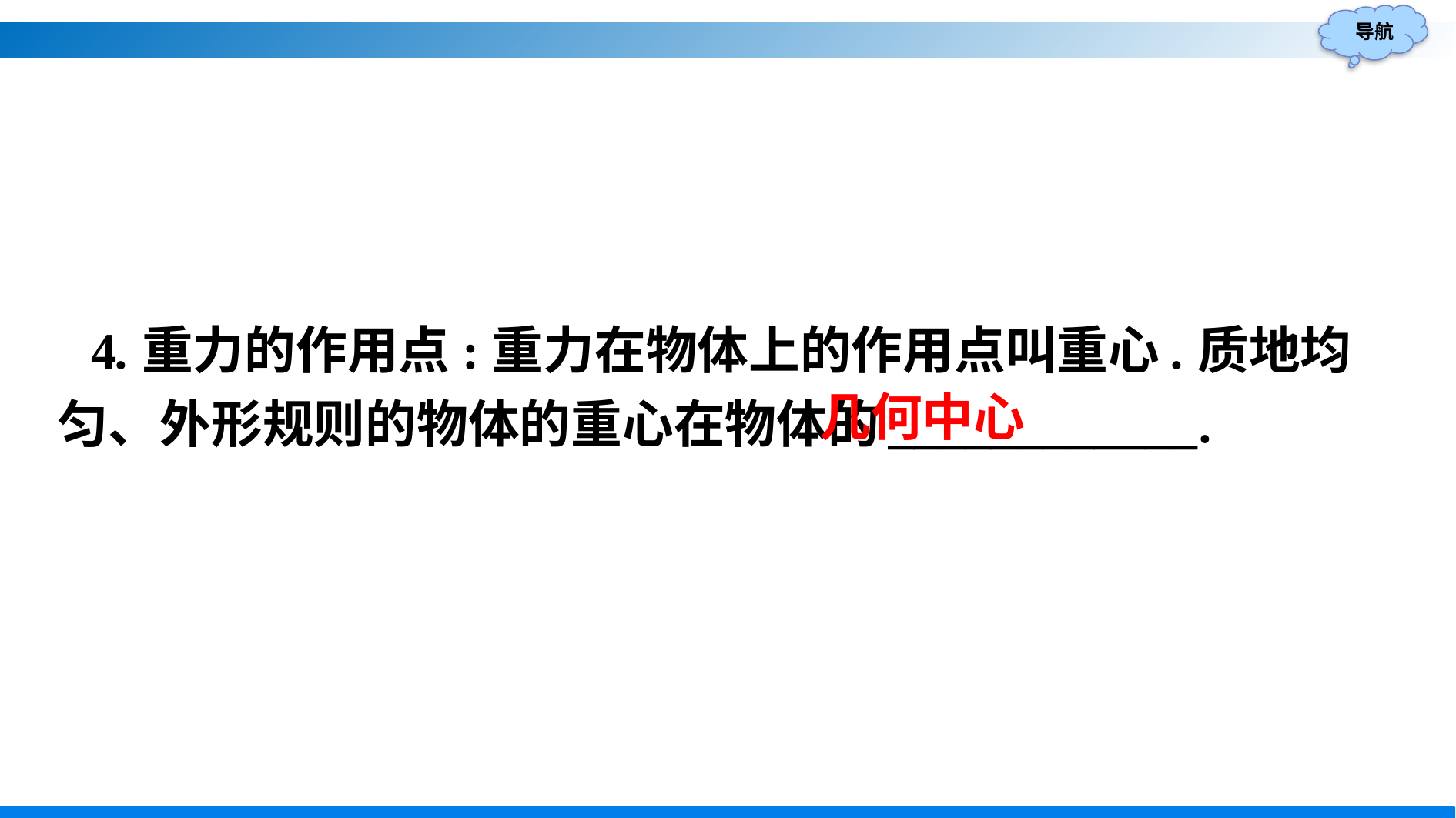

4.重力的作用点:重力在物体上的作用点叫重心.质地均匀、外形规则的物体的重心在物体的____________.
几何中心